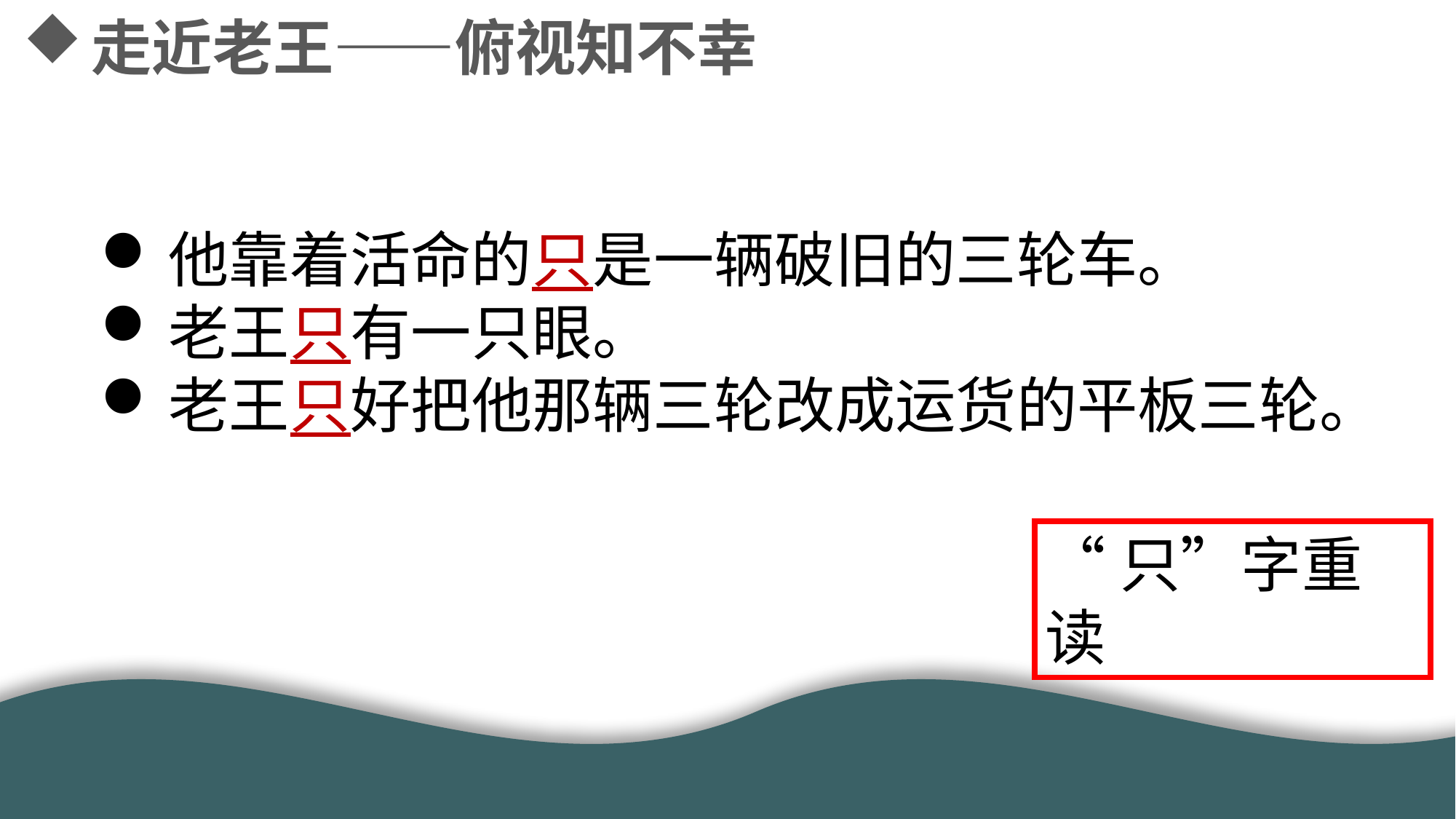

走近老王——俯视知不幸
他靠着活命的只是一辆破旧的三轮车。
老王只有一只眼。
老王只好把他那辆三轮改成运货的平板三轮。

“只”字重读